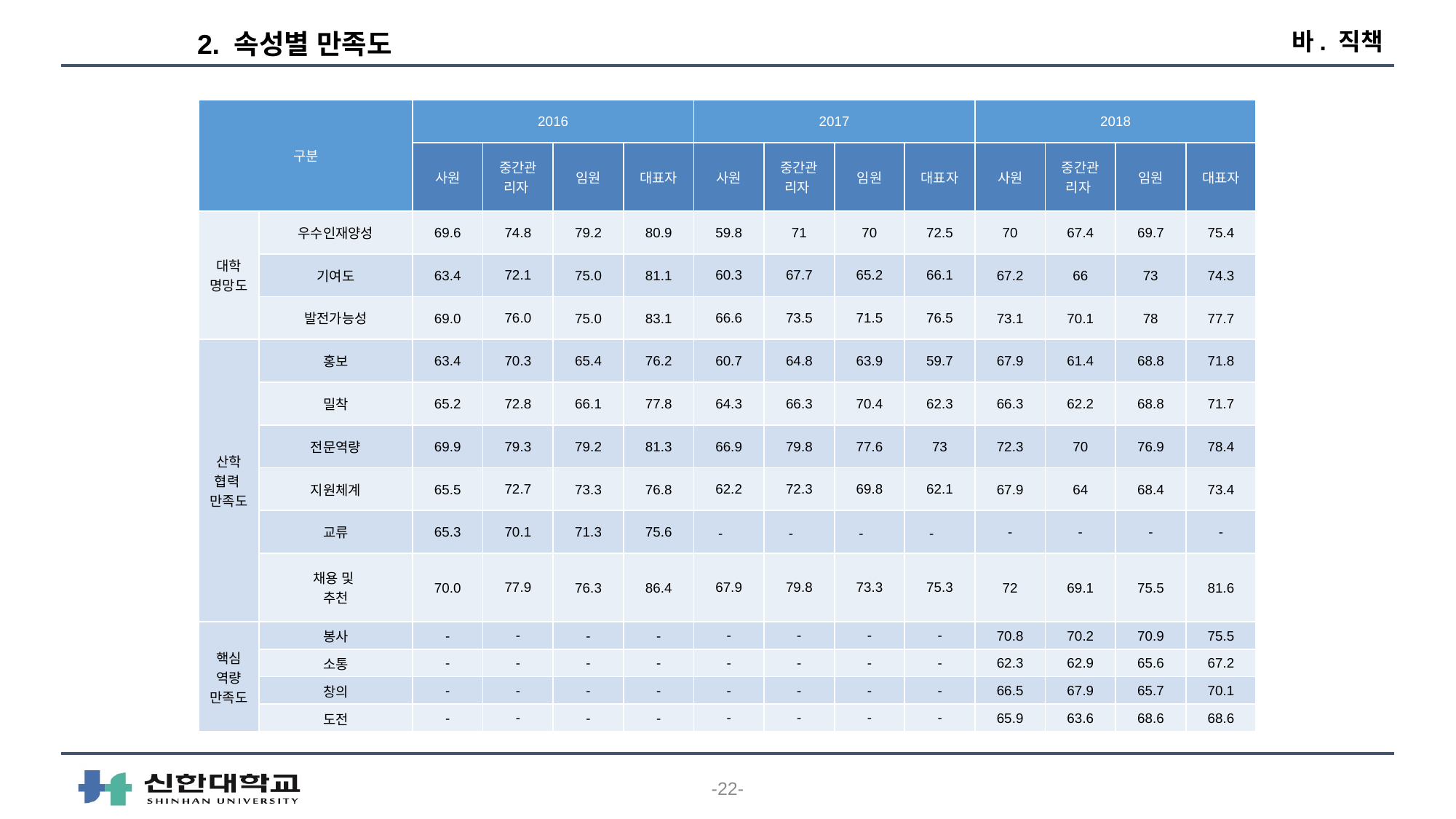

바. 직책
# 2. 속성별 만족도
| 구분 |  | 2016 |  |  |  | 2017 |  |  |  | 2018 |  |  |  |
| --- | --- | --- | --- | --- | --- | --- | --- | --- | --- | --- | --- | --- | --- |
|  |  | 사원 | 중간관리자 | 임원 | 대표자 | 사원 | 중간관리자 | 임원 | 대표자 | 사원 | 중간관리자 | 임원 | 대표자 |
| 대학 명망도 | 우수인재양성 | 69.6 | 74.8 | 79.2 | 80.9 | 59.8 | 71 | 70 | 72.5 | 70 | 67.4 | 69.7 | 75.4 |
|  | 기여도 | 63.4 | 72.1 | 75.0 | 81.1 | 60.3 | 67.7 | 65.2 | 66.1 | 67.2 | 66 | 73 | 74.3 |
|  | 발전가능성 | 69.0 | 76.0 | 75.0 | 83.1 | 66.6 | 73.5 | 71.5 | 76.5 | 73.1 | 70.1 | 78 | 77.7 |
| 산학 협력 만족도 | 홍보 | 63.4 | 70.3 | 65.4 | 76.2 | 60.7 | 64.8 | 63.9 | 59.7 | 67.9 | 61.4 | 68.8 | 71.8 |
|  | 밀착 | 65.2 | 72.8 | 66.1 | 77.8 | 64.3 | 66.3 | 70.4 | 62.3 | 66.3 | 62.2 | 68.8 | 71.7 |
|  | 전문역량 | 69.9 | 79.3 | 79.2 | 81.3 | 66.9 | 79.8 | 77.6 | 73 | 72.3 | 70 | 76.9 | 78.4 |
|  | 지원체계 | 65.5 | 72.7 | 73.3 | 76.8 | 62.2 | 72.3 | 69.8 | 62.1 | 67.9 | 64 | 68.4 | 73.4 |
|  | 교류 | 65.3 | 70.1 | 71.3 | 75.6 | - | - | - | - | - | - | - | - |
|  | 채용 및 추천 | 70.0 | 77.9 | 76.3 | 86.4 | 67.9 | 79.8 | 73.3 | 75.3 | 72 | 69.1 | 75.5 | 81.6 |
| 핵심 역량 만족도 | 봉사 | - | - | - | - | - | - | - | - | 70.8 | 70.2 | 70.9 | 75.5 |
|  | 소통 | - | - | - | - | - | - | - | - | 62.3 | 62.9 | 65.6 | 67.2 |
|  | 창의 | - | - | - | - | - | - | - | - | 66.5 | 67.9 | 65.7 | 70.1 |
|  | 도전 | - | - | - | - | - | - | - | - | 65.9 | 63.6 | 68.6 | 68.6 |
-22-